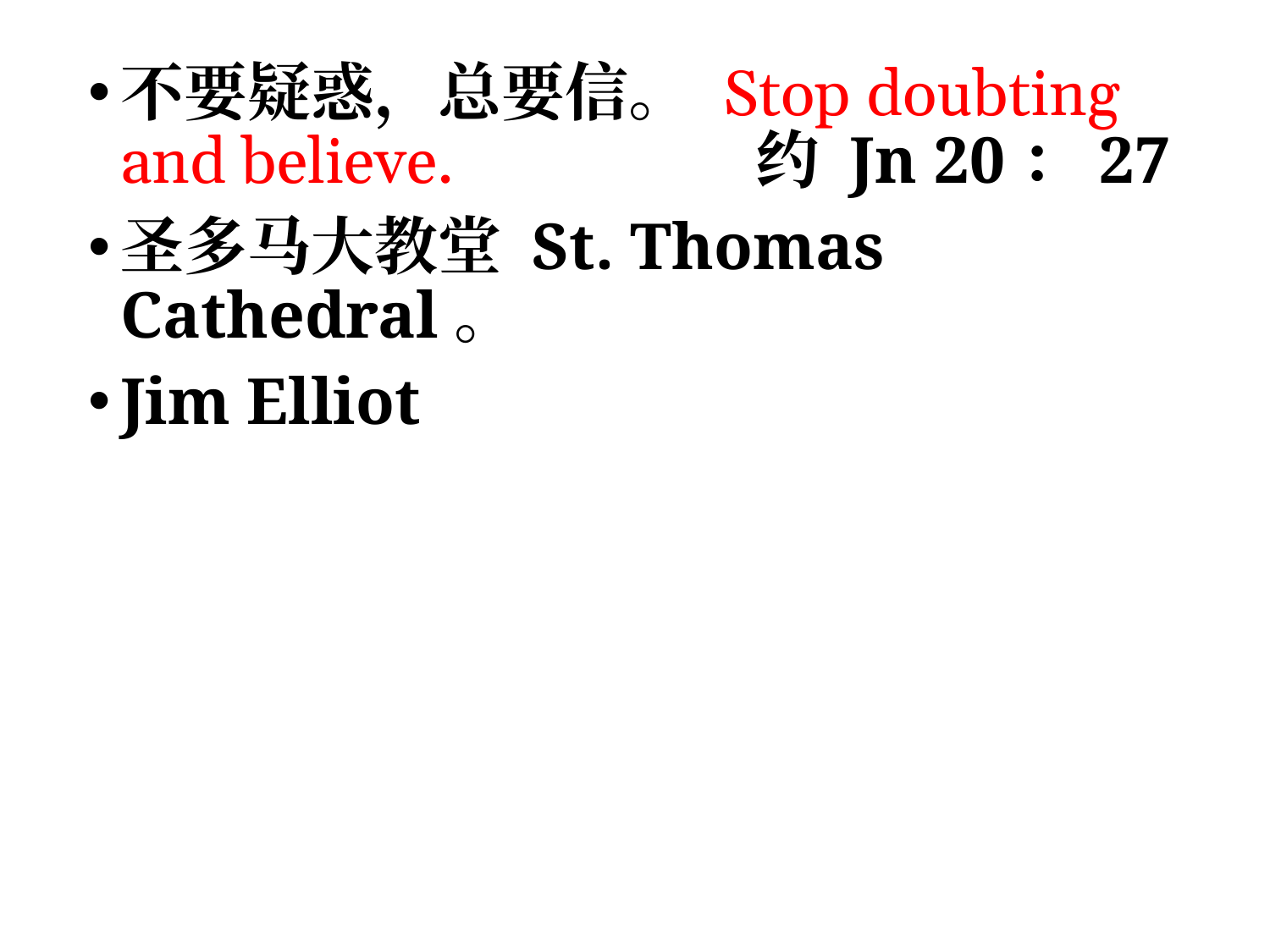

不要疑惑，总要信。 Stop doubting and believe. 			约 Jn 20：27
圣多马大教堂 St. Thomas Cathedral。
Jim Elliot